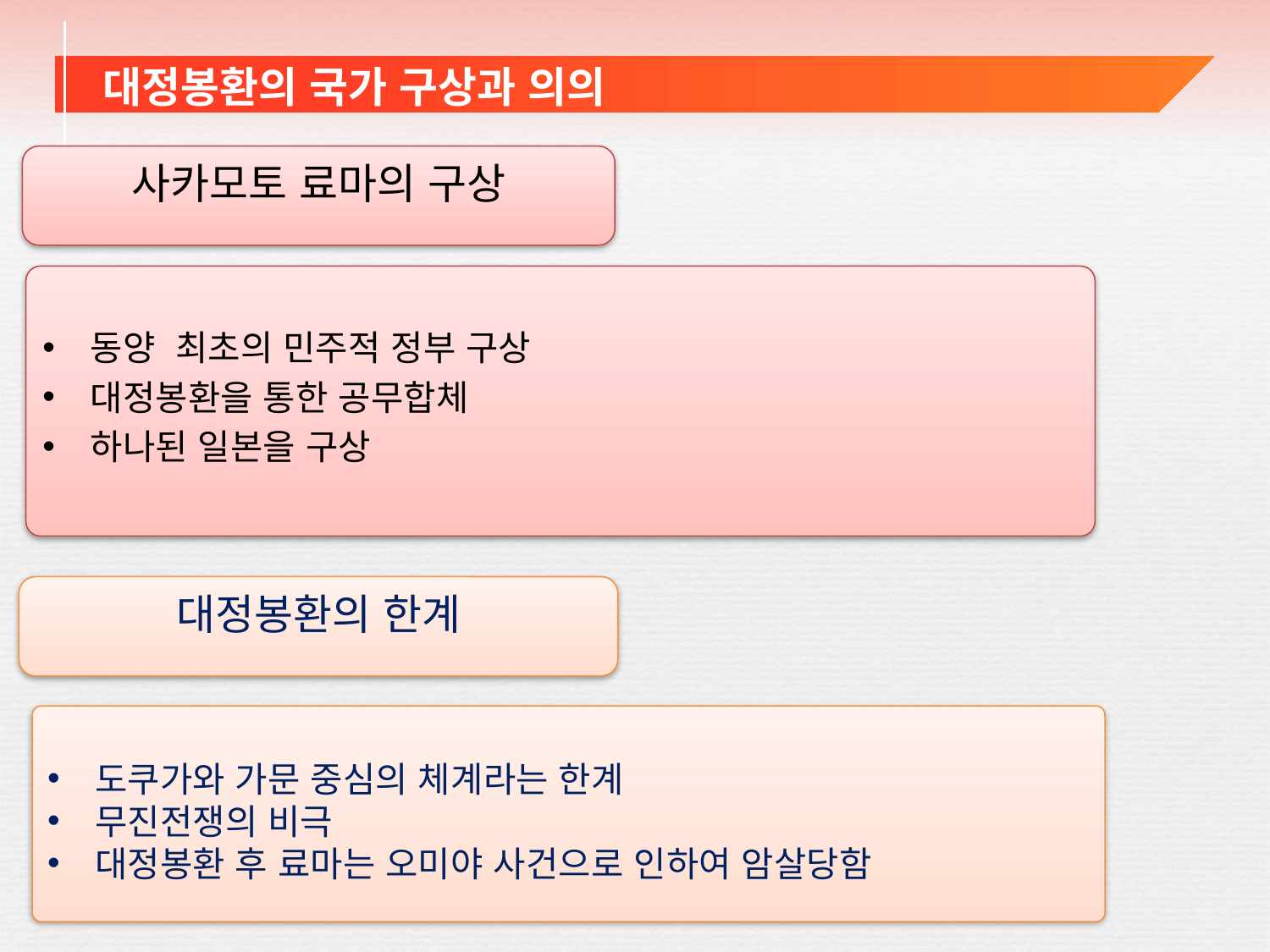

대정봉환의 국가 구상과 의의
사카모토 료마의 구상

동양  최초의 민주적 정부 구상
대정봉환을 통한 공무합체
하나된 일본을 구상

대정봉환의 한계

도쿠가와 가문 중심의 체계라는 한계
무진전쟁의 비극
대정봉환 후 료마는 오미야 사건으로 인하여 암살당함